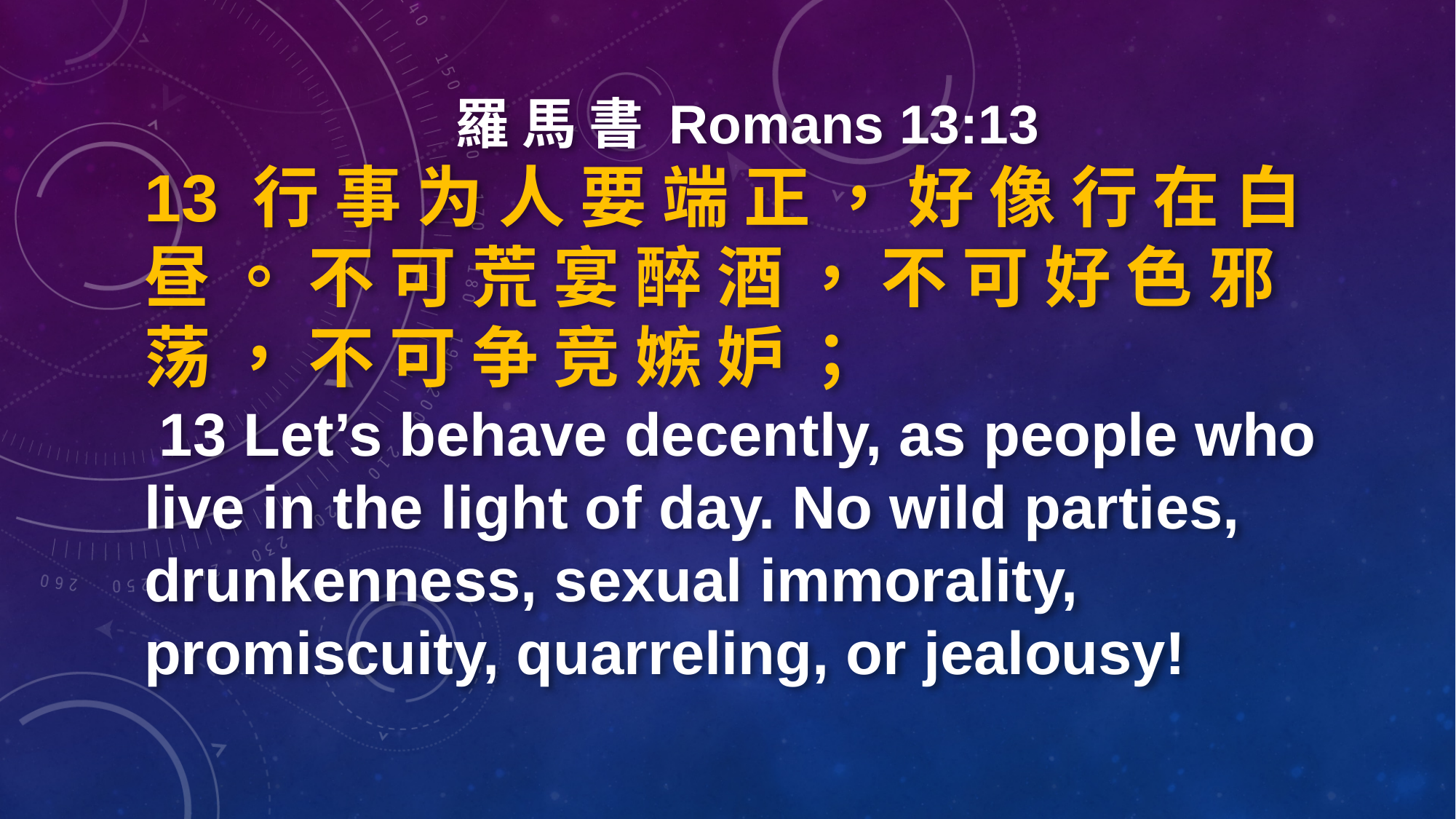

羅 馬 書 Romans 13:13
13 行 事 为 人 要 端 正 ， 好 像 行 在 白 昼 。 不 可 荒 宴 醉 酒 ， 不 可 好 色 邪 荡 ， 不 可 争 竞 嫉 妒 ；
 13 Let’s behave decently, as people who live in the light of day. No wild parties, drunkenness, sexual immorality, promiscuity, quarreling, or jealousy!